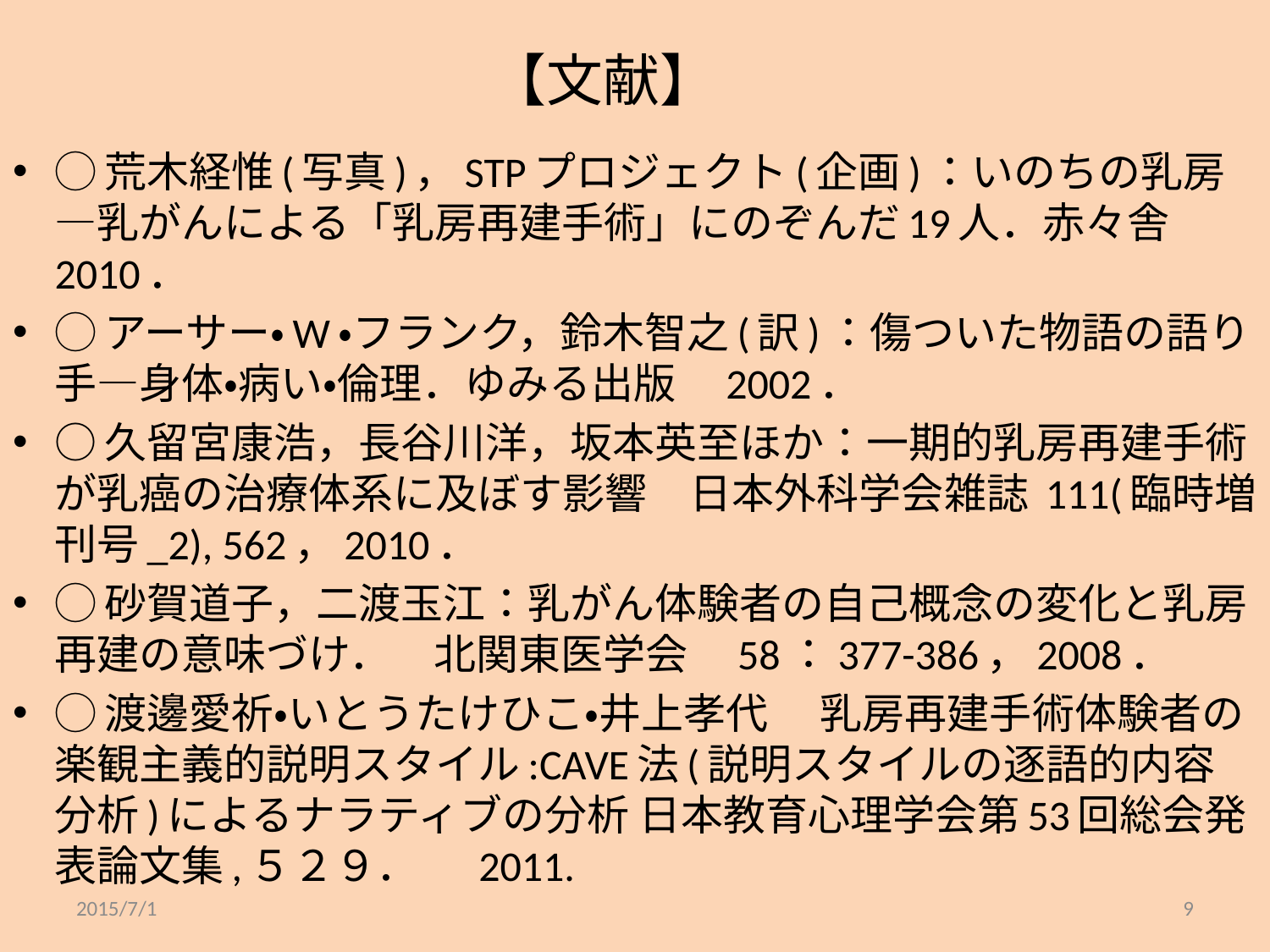

# 【文献】
◯荒木経惟(写真)，STPプロジェクト(企画)：いのちの乳房―乳がんによる「乳房再建手術」にのぞんだ19人．赤々舎　2010．
◯アーサー・W・フランク，鈴木智之(訳)：傷ついた物語の語り手―身体・病い・倫理．ゆみる出版　2002．
○久留宮康浩，長谷川洋，坂本英至ほか：一期的乳房再建手術が乳癌の治療体系に及ぼす影響　日本外科学会雑誌 111(臨時増刊号_2), 562，2010．
◯砂賀道子，二渡玉江：乳がん体験者の自己概念の変化と乳房再建の意味づけ．　北関東医学会　58：377-386，2008．
◯渡邊愛祈・いとうたけひこ・井上孝代　 乳房再建手術体験者の楽観主義的説明スタイル:CAVE法(説明スタイルの逐語的内容分析)によるナラティブの分析 日本教育心理学会第53回総会発表論文集,５２９．　 2011.

2015/7/1
9